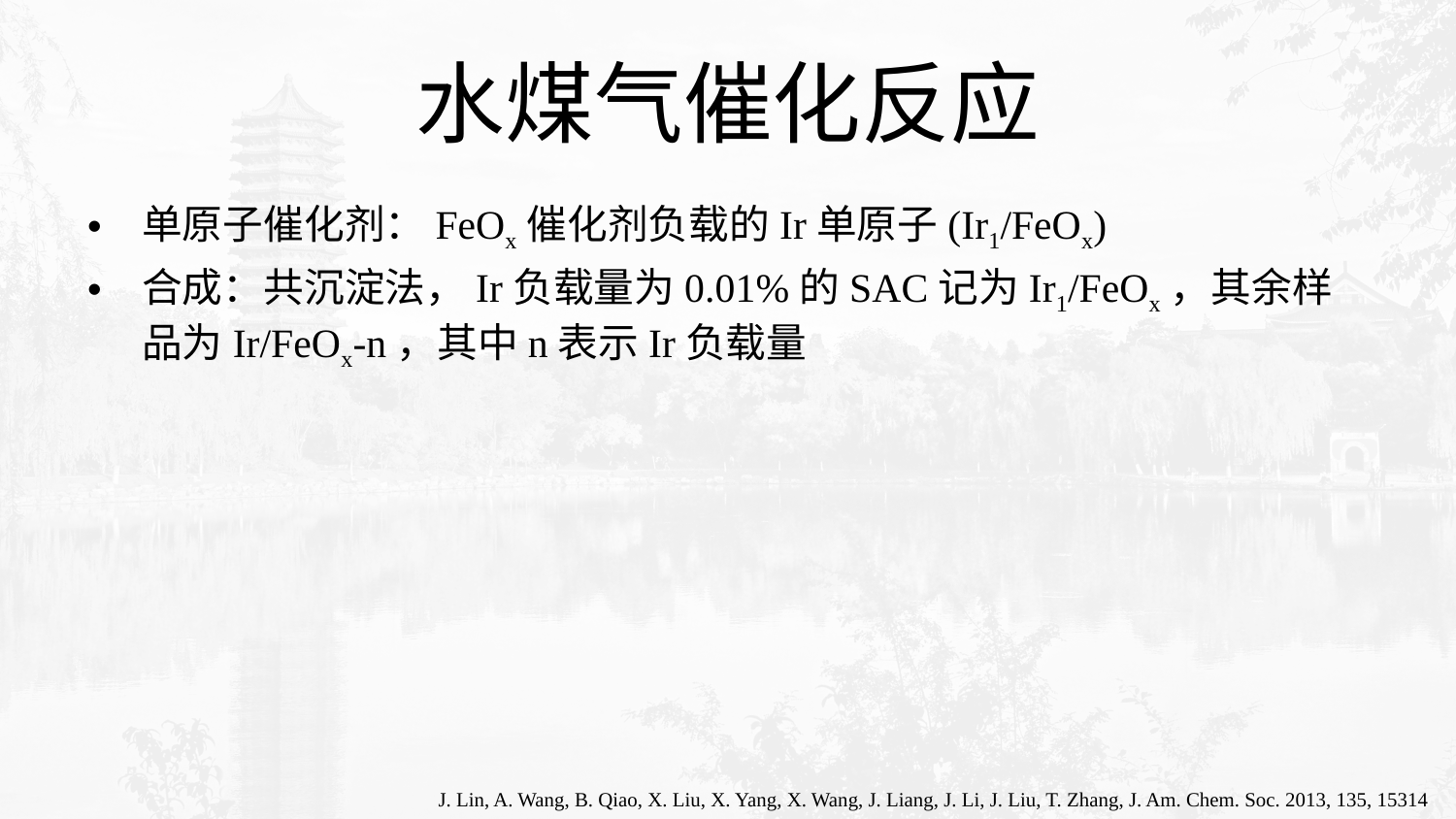

# 水煤气催化反应
单原子催化剂：FeOx催化剂负载的Ir单原子(Ir1/FeOx)
合成：共沉淀法，Ir负载量为0.01%的SAC记为Ir1/FeOx，其余样品为Ir/FeOx-n，其中n表示Ir负载量
J. Lin, A. Wang, B. Qiao, X. Liu, X. Yang, X. Wang, J. Liang, J. Li, J. Liu, T. Zhang, J. Am. Chem. Soc. 2013, 135, 15314